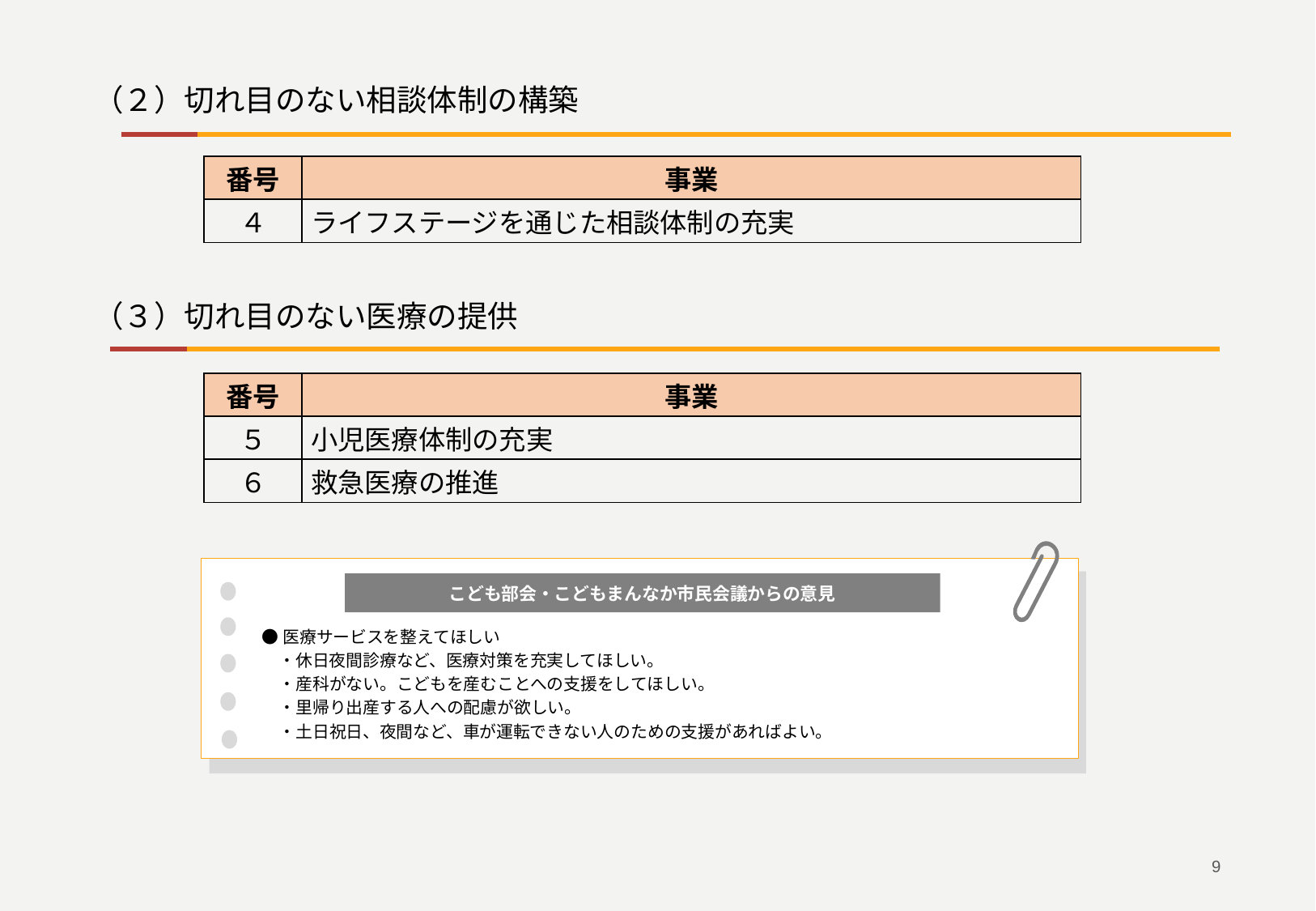

（２）切れ目のない相談体制の構築
| 番号 | 事業 |
| --- | --- |
| ４ | ライフステージを通じた相談体制の充実 |

（３）切れ目のない医療の提供
| 番号 | 事業 |
| --- | --- |
| ５ | 小児医療体制の充実 |
| ６ | 救急医療の推進 |

こども部会・こどもまんなか市民会議からの意見

●医療サービスを整えてほしい
　・休日夜間診療など、医療対策を充実してほしい。
・産科がない。こどもを産むことへの支援をしてほしい。
・里帰り出産する人への配慮が欲しい。
・土日祝日、夜間など、車が運転できない人のための支援があればよい。
9